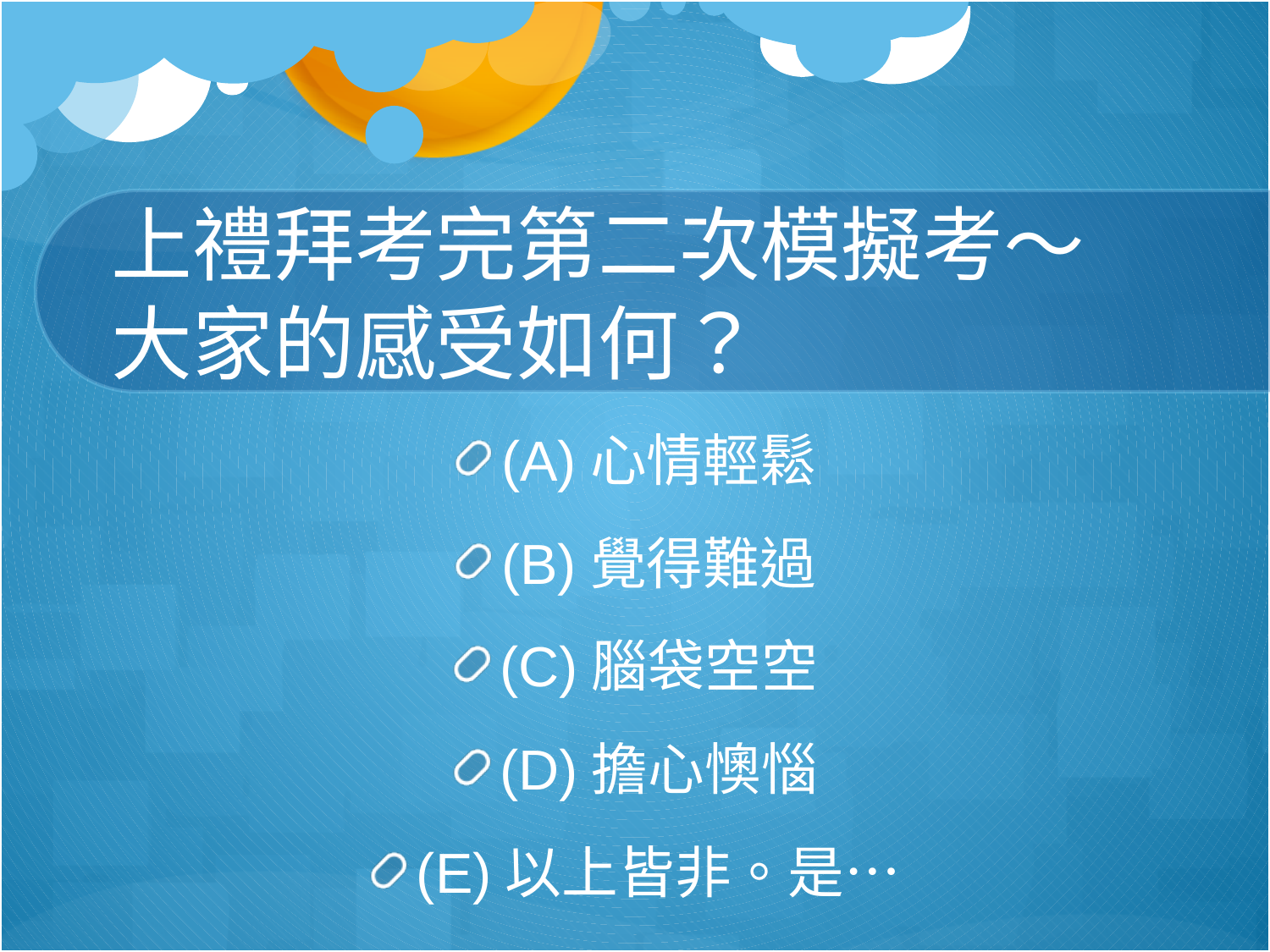

# 上禮拜考完第二次模擬考～ 大家的感受如何？
(A)心情輕鬆
(B)覺得難過
(C)腦袋空空
(D)擔心懊惱
(E)以上皆非。是…